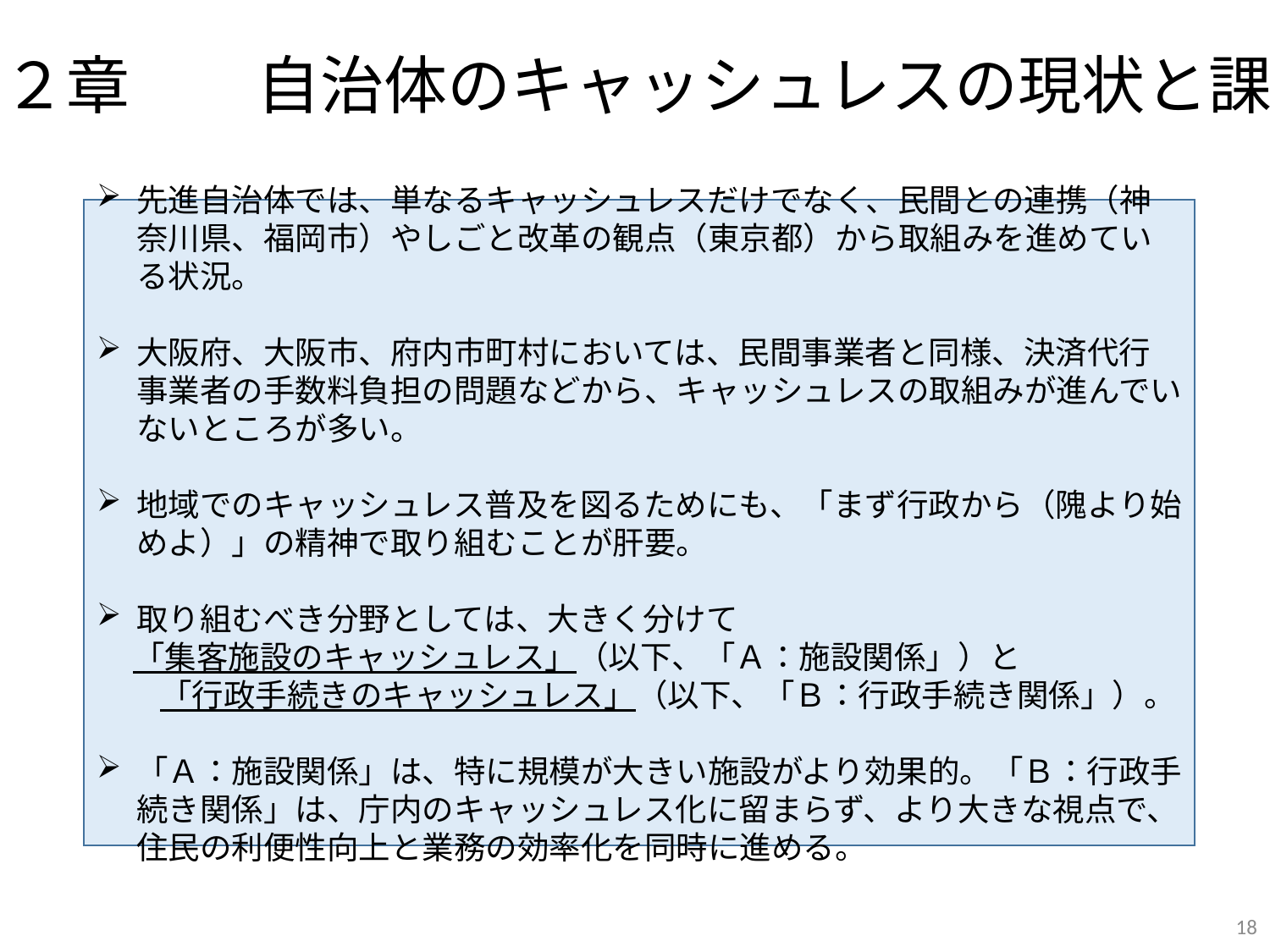

第２章　　自治体のキャッシュレスの現状と課題
先進自治体では、単なるキャッシュレスだけでなく、民間との連携（神奈川県、福岡市）やしごと改革の観点（東京都）から取組みを進めている状況。

大阪府、大阪市、府内市町村においては、民間事業者と同様、決済代行事業者の手数料負担の問題などから、キャッシュレスの取組みが進んでいないところが多い。

地域でのキャッシュレス普及を図るためにも、「まず行政から（隗より始めよ）」の精神で取り組むことが肝要。

取り組むべき分野としては、大きく分けて
    「集客施設のキャッシュレス」（以下、「Ａ：施設関係」）と
　　「行政手続きのキャッシュレス」（以下、「Ｂ：行政手続き関係」）。

「Ａ：施設関係」は、特に規模が大きい施設がより効果的。「Ｂ：行政手続き関係」は、庁内のキャッシュレス化に留まらず、より大きな視点で、住民の利便性向上と業務の効率化を同時に進める。
18